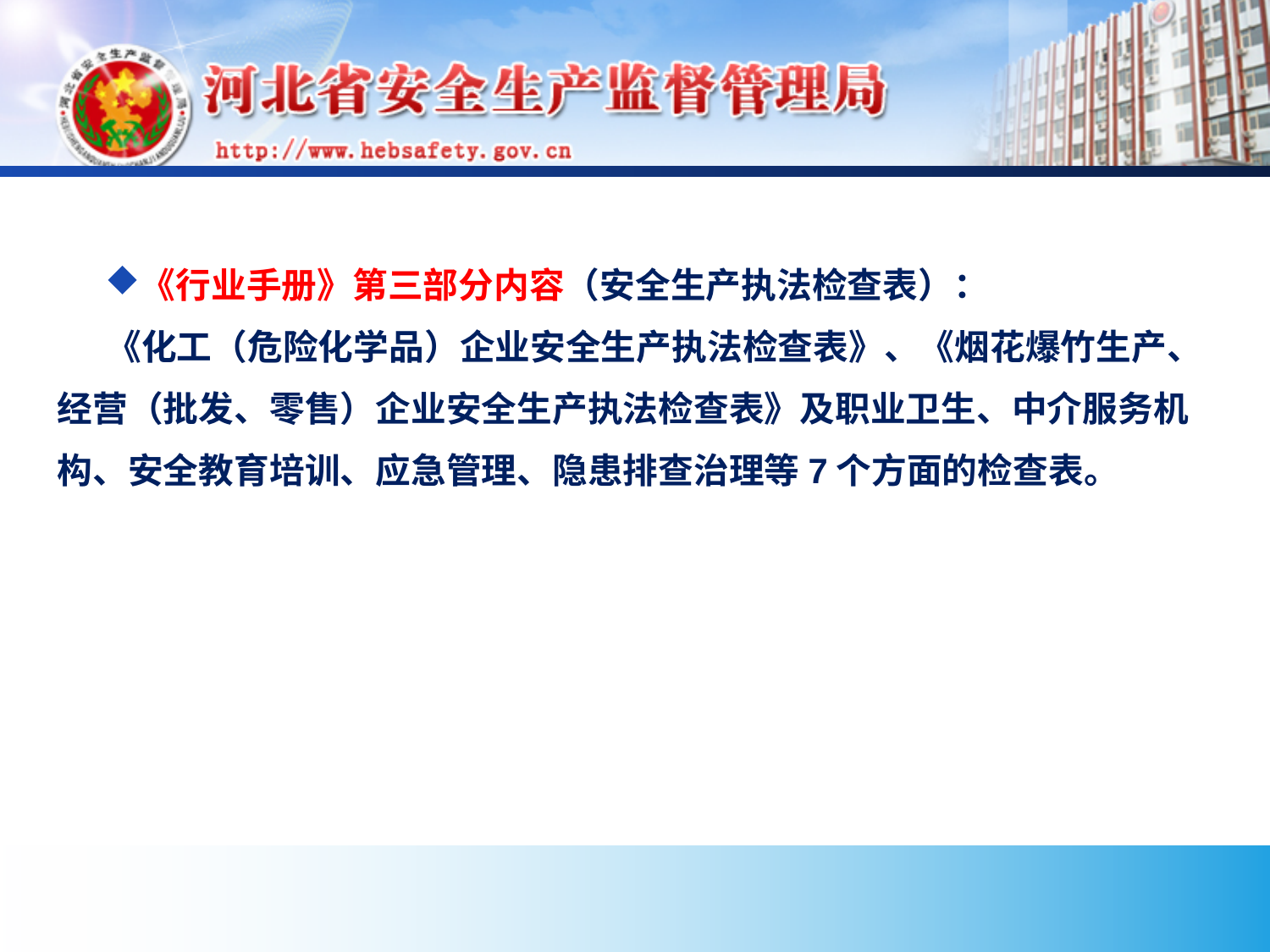

#
《行业手册》第三部分内容（安全生产执法检查表）：
     《化工（危险化学品）企业安全生产执法检查表》、《烟花爆竹生产、经营（批发、零售）企业安全生产执法检查表》及职业卫生、中介服务机构、安全教育培训、应急管理、隐患排查治理等7个方面的检查表。